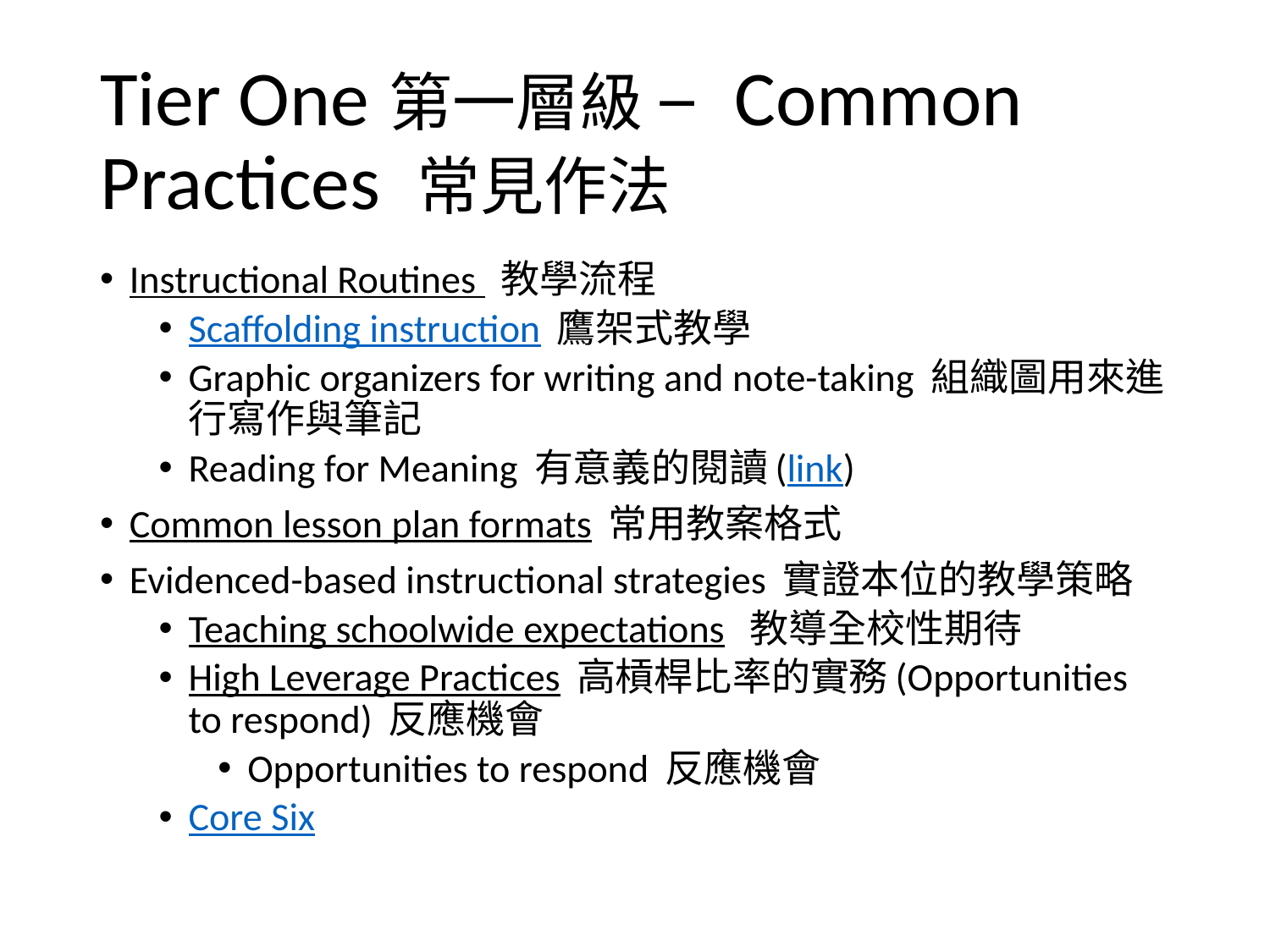

# Tier One第一層級 – Common Practices 常見作法
Instructional Routines  教學流程
Scaffolding instruction 鷹架式教學
Graphic organizers for writing and note-taking 組織圖用來進行寫作與筆記
Reading for Meaning 有意義的閱讀(link)
Common lesson plan formats 常用教案格式
Evidenced-based instructional strategies 實證本位的教學策略
Teaching schoolwide expectations  教導全校性期待
High Leverage Practices 高槓桿比率的實務(Opportunities to respond) 反應機會
Opportunities to respond 反應機會
Core Six